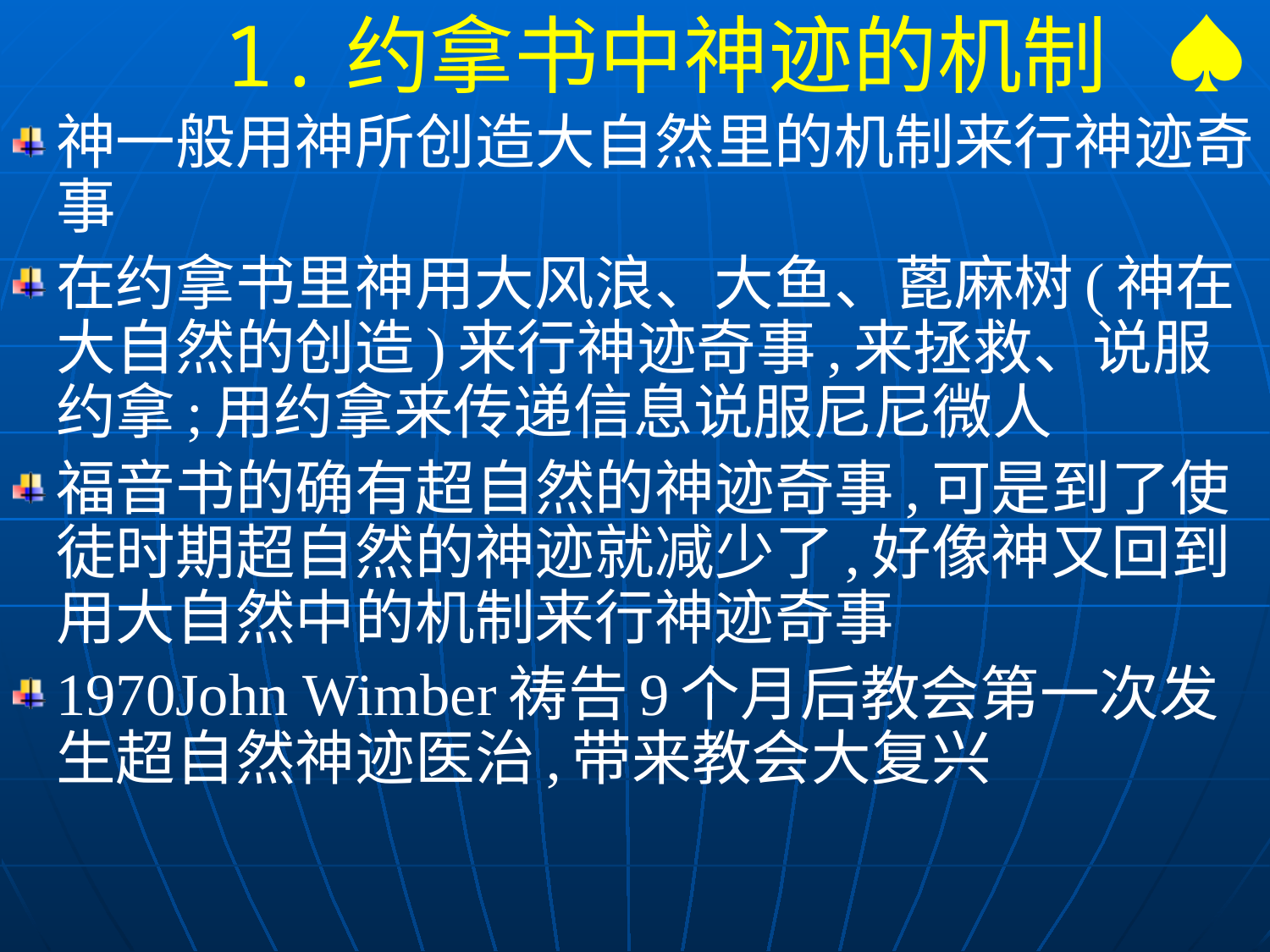

1.约拿书中神迹的机制   ♠
神一般用神所创造大自然里的机制来行神迹奇事
在约拿书里神用大风浪、大鱼、蓖麻树(神在大自然的创造)来行神迹奇事,来拯救、说服约拿;用约拿来传递信息说服尼尼微人
福音书的确有超自然的神迹奇事,可是到了使徒时期超自然的神迹就减少了,好像神又回到用大自然中的机制来行神迹奇事
1970John Wimber祷告9个月后教会第一次发生超自然神迹医治,带来教会大复兴
Wimber 也带起全世界第三波灵恩运动:强调教会需要靠祷告带来超自然的神迹